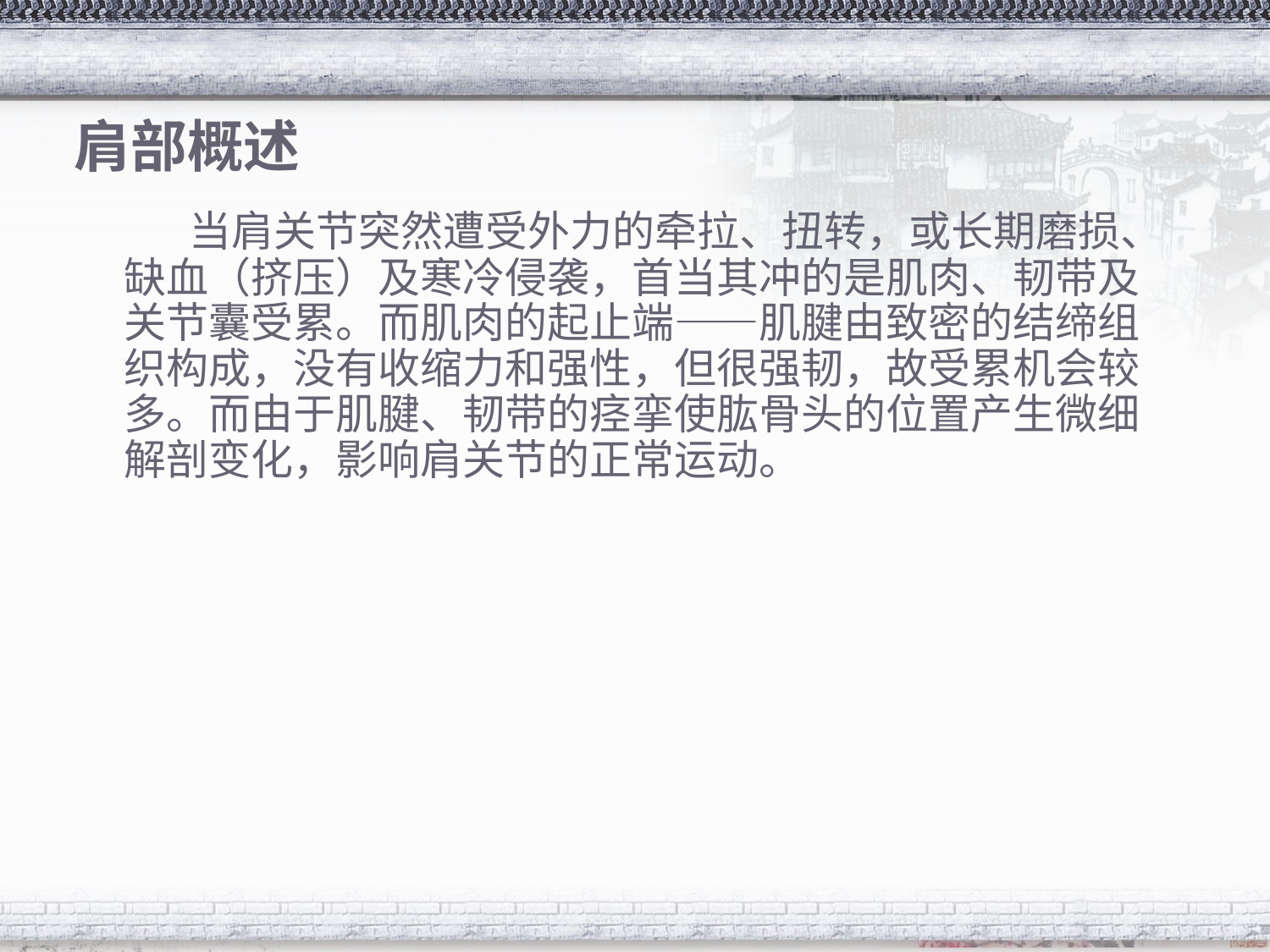

# 肩部概述
           当肩关节突然遭受外力的牵拉、扭转，或长期磨损、缺血（挤压）及寒冷侵袭，首当其冲的是肌肉、韧带及关节囊受累。而肌肉的起止端——肌腱由致密的结缔组织构成，没有收缩力和强性，但很强韧，故受累机会较多。而由于肌腱、韧带的痉挛使肱骨头的位置产生微细解剖变化，影响肩关节的正常运动。